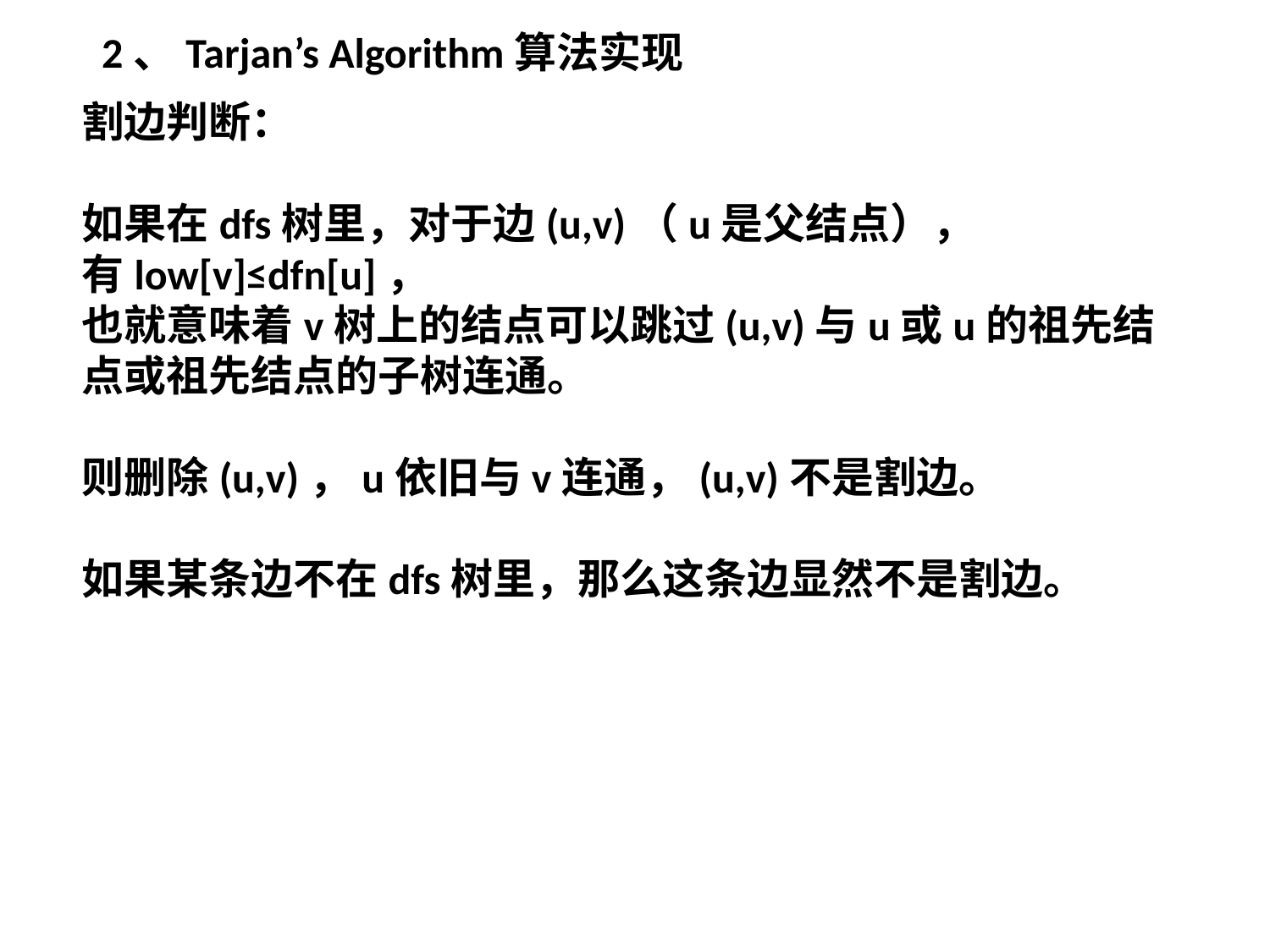

2、Tarjan’s Algorithm算法实现
割边判断：

如果在dfs树里，对于边(u,v)（u是父结点），
有low[v]≤dfn[u]，
也就意味着v树上的结点可以跳过(u,v)与u或u的祖先结点或祖先结点的子树连通。

则删除(u,v)，u依旧与v连通，(u,v)不是割边。

如果某条边不在dfs树里，那么这条边显然不是割边。